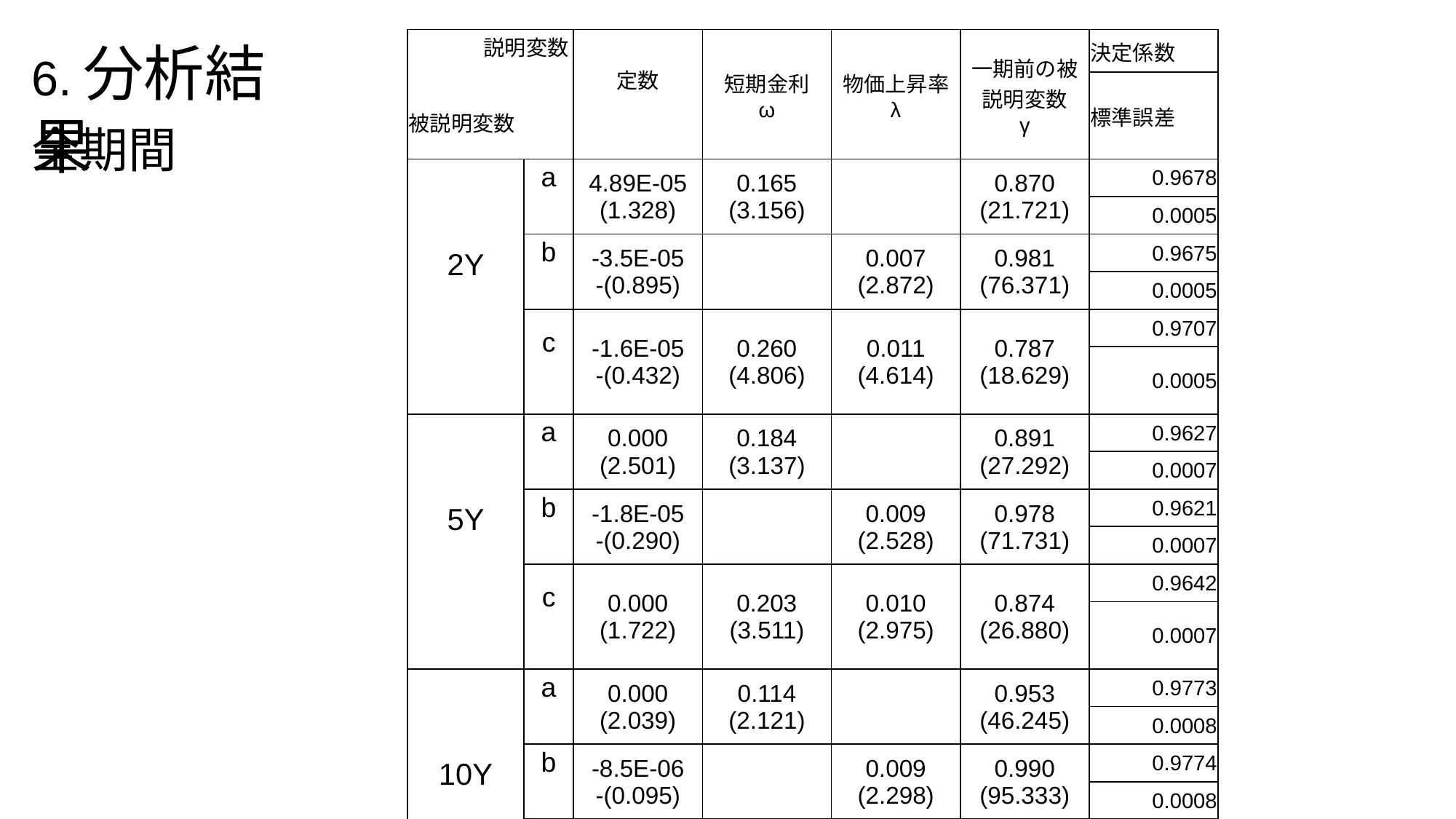

6.分析結果
| 被説明変数 |  | 定数 | 短期金利 ω | 物価上昇率 λ | 一期前の被説明変数 γ | 決定係数 |
| --- | --- | --- | --- | --- | --- | --- |
|  |  |  |  |  |  | 標準誤差 |
| 2Y | a | 4.89E-05 (1.328) | 0.165 (3.156) |  | 0.870 (21.721) | 0.9678 |
|  |  |  |  |  |  | 0.0005 |
|  | b | -3.5E-05 -(0.895) |  | 0.007 (2.872) | 0.981 (76.371) | 0.9675 |
|  |  |  |  |  |  | 0.0005 |
|  | c | -1.6E-05 -(0.432) | 0.260 (4.806) | 0.011 (4.614) | 0.787 (18.629) | 0.9707 |
|  |  |  |  |  |  | 0.0005 |
| 5Y | a | 0.000 (2.501) | 0.184 (3.137) |  | 0.891 (27.292) | 0.9627 |
|  |  |  |  |  |  | 0.0007 |
|  | b | -1.8E-05 -(0.290) |  | 0.009 (2.528) | 0.978 (71.731) | 0.9621 |
|  |  |  |  |  |  | 0.0007 |
|  | c | 0.000 (1.722) | 0.203 (3.511) | 0.010 (2.975) | 0.874 (26.880) | 0.9642 |
|  |  |  |  |  |  | 0.0007 |
| 10Y | a | 0.000 (2.039) | 0.114 (2.121) |  | 0.953 (46.245) | 0.9773 |
|  |  |  |  |  |  | 0.0008 |
|  | b | -8.5E-06 -(0.095) |  | 0.009 (2.298) | 0.990 (95.333) | 0.9774 |
|  |  |  |  |  |  | 0.0008 |
|  | c | 0.000 (1.654) | 0.108 (2.027) | 0.003 (2.152) | 0.956 (46.681) | 0.9778 |
|  |  |  |  |  |  | 0.0008 |
説明変数
全期間